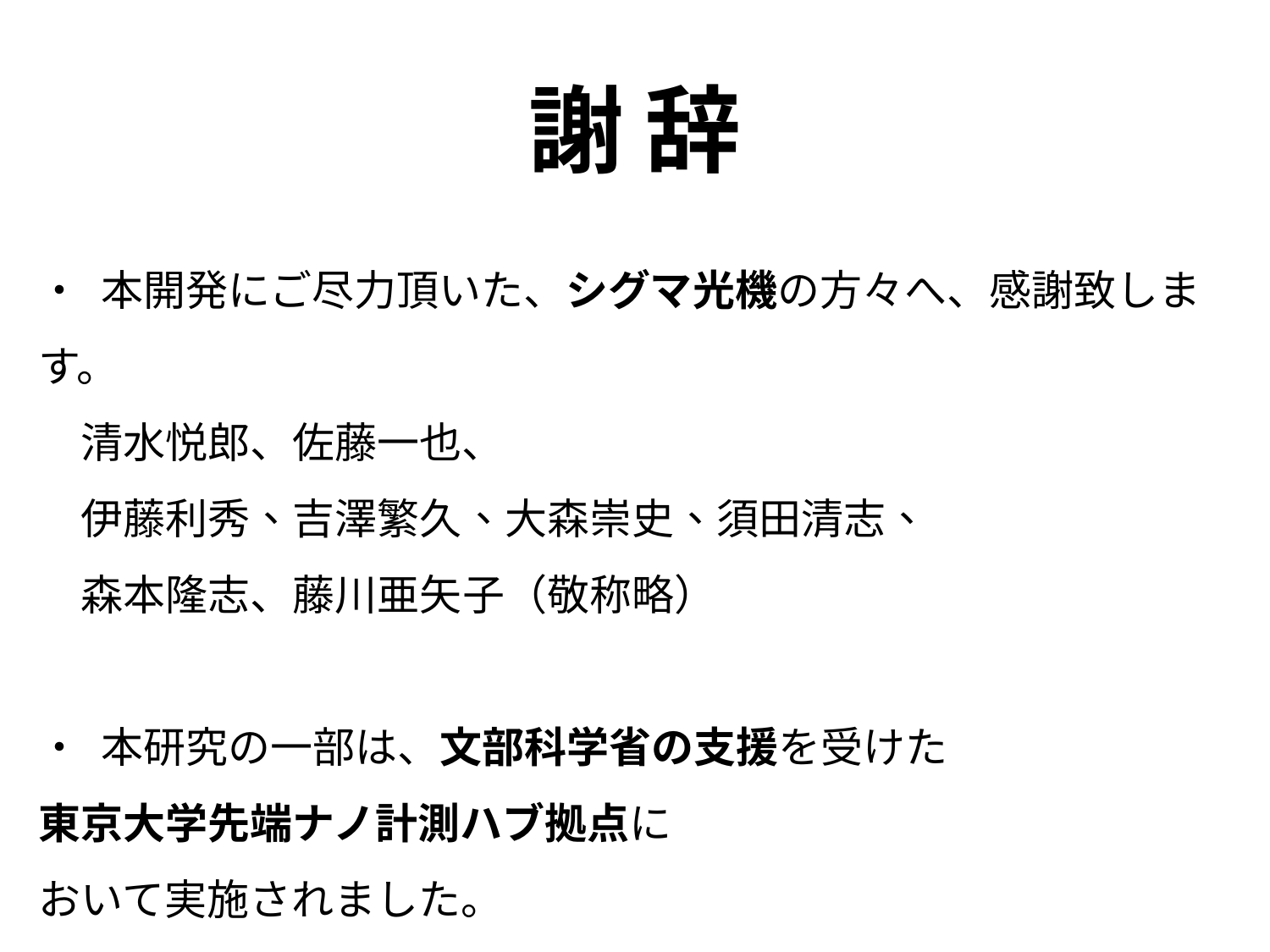

# 謝 辞
• 本開発にご尽力頂いた、シグマ光機の方々へ、感謝致します。
　清水悦郎、佐藤一也、
　伊藤利秀、吉澤繁久、大森崇史、須田清志、
　森本隆志、藤川亜矢子（敬称略）

• 本研究の一部は、文部科学省の支援を受けた
東京大学先端ナノ計測ハブ拠点に
おいて実施されました。